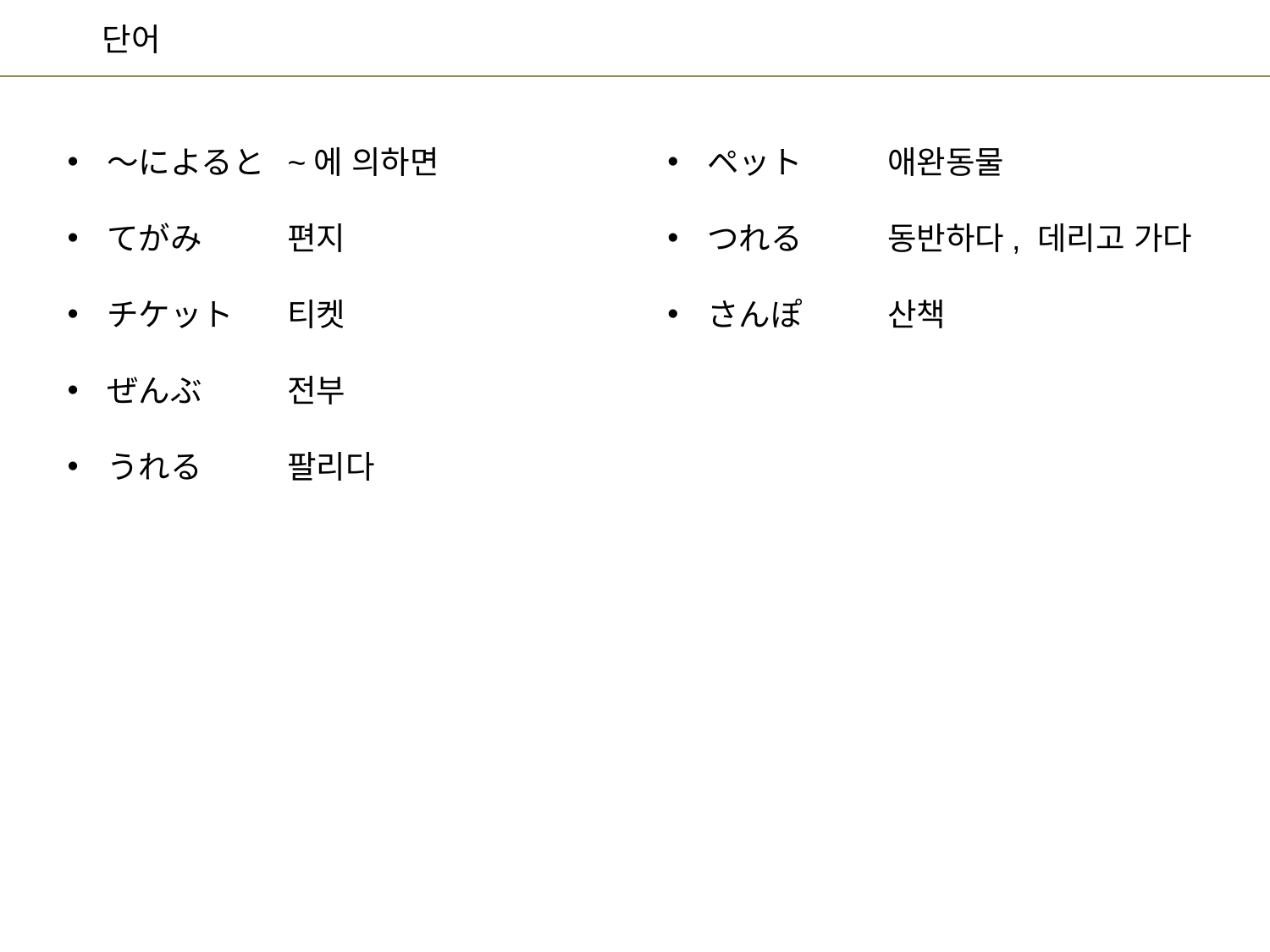

애완동물

동반하다, 데리고 가다

산책
~에 의하면

편지

티켓

전부

팔리다
ペット

つれる

さんぽ
～によると

てがみ

チケット

ぜんぶ

うれる